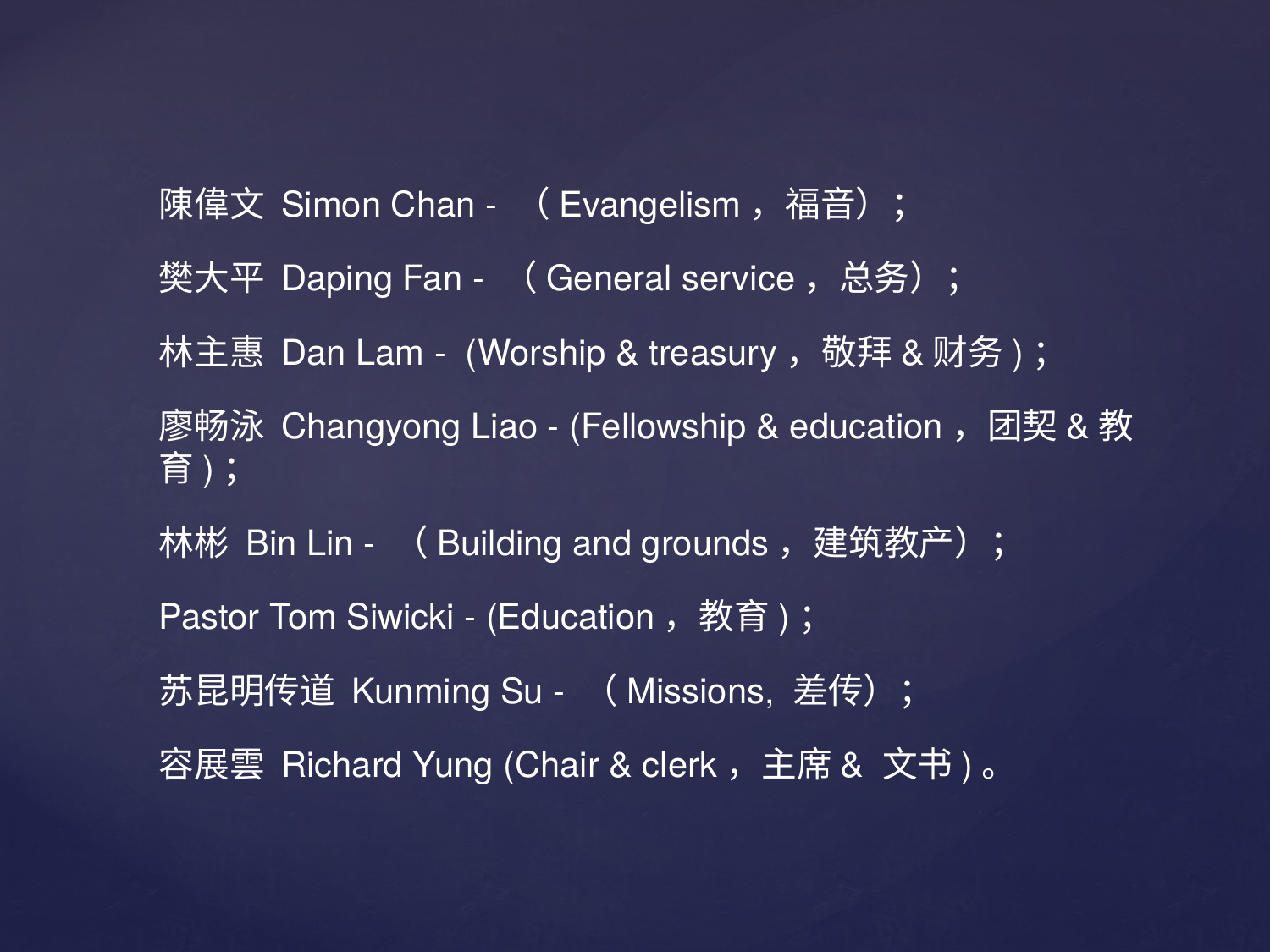

陳偉文 Simon Chan - （Evangelism，福音）；
樊大平 Daping Fan - （General service，总务）；
林主惠 Dan Lam -  (Worship & treasury，敬拜&财务)；
廖畅泳 Changyong Liao - (Fellowship & education，团契&教育)；
林彬 Bin Lin - （Building and grounds，建筑教产）；
Pastor Tom Siwicki - (Education，教育)；
苏昆明传道 Kunming Su - （Missions, 差传）；
容展雲 Richard Yung (Chair & clerk，主席& 文书)。